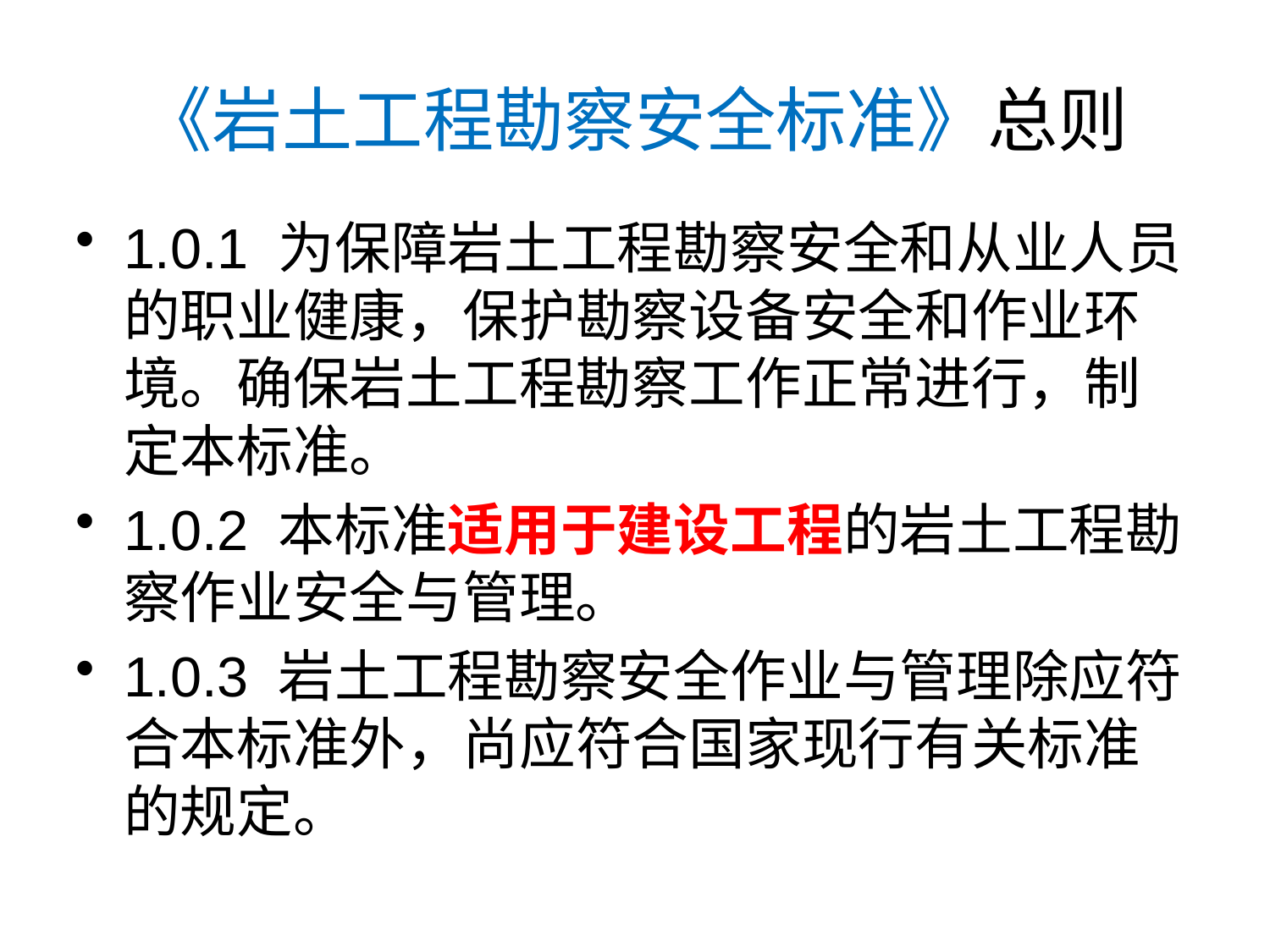

# 《岩土工程勘察安全标准》总则
1.0.1 为保障岩土工程勘察安全和从业人员的职业健康，保护勘察设备安全和作业环境。确保岩土工程勘察工作正常进行，制定本标准。
1.0.2 本标准适用于建设工程的岩土工程勘察作业安全与管理。
1.0.3 岩土工程勘察安全作业与管理除应符合本标准外，尚应符合国家现行有关标准的规定。